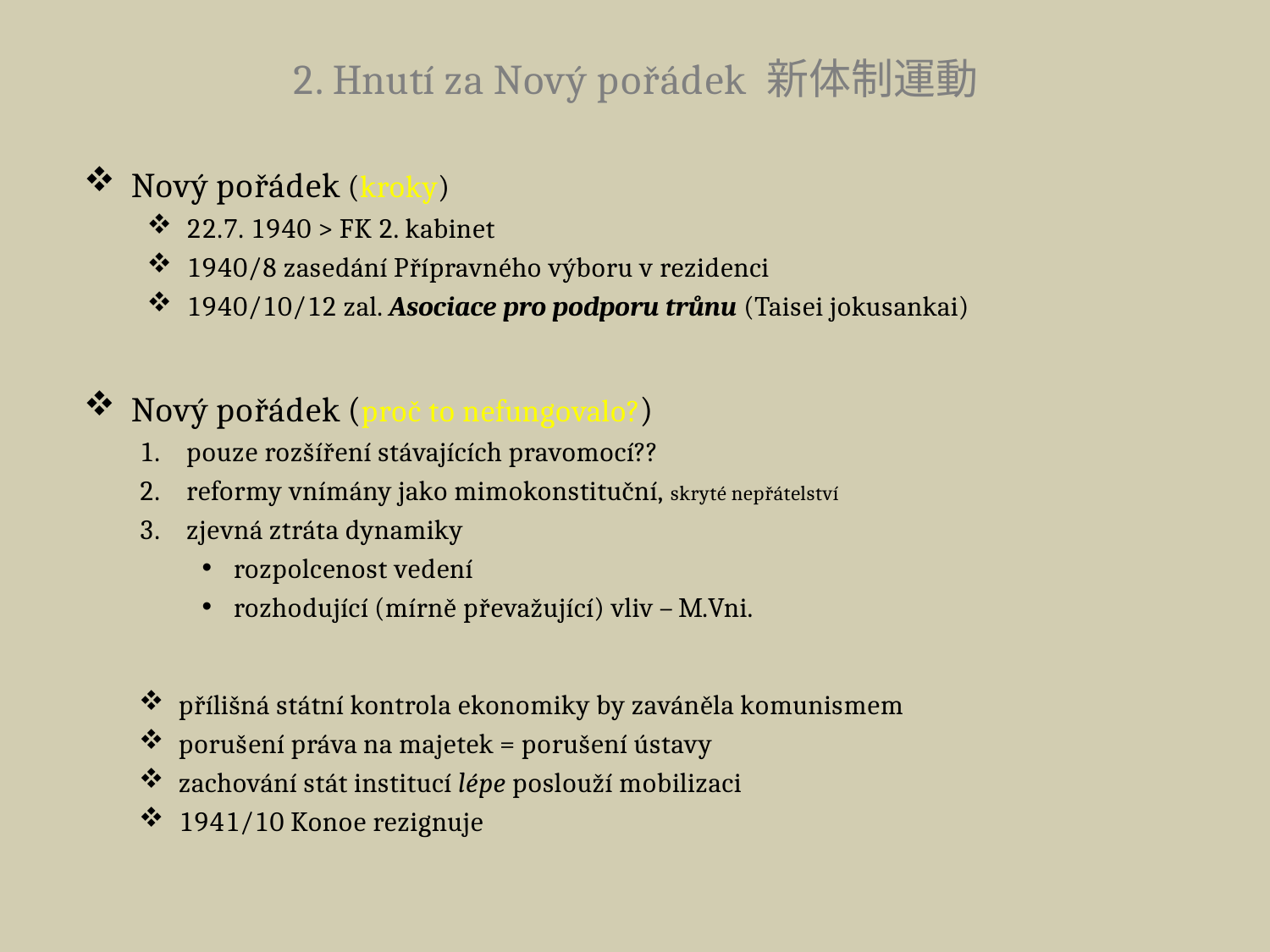

# 2. Hnutí za Nový pořádek 新体制運動

Nový pořádek (kroky)
22.7. 1940 > FK 2. kabinet
1940/8 zasedání Přípravného výboru v rezidenci
1940/10/12 zal. Asociace pro podporu trůnu (Taisei jokusankai)

Nový pořádek (proč to nefungovalo?)
pouze rozšíření stávajících pravomocí??
reformy vnímány jako mimokonstituční, skryté nepřátelství
zjevná ztráta dynamiky
rozpolcenost vedení
rozhodující (mírně převažující) vliv – M.Vni.

přílišná státní kontrola ekonomiky by zaváněla komunismem
porušení práva na majetek = porušení ústavy
zachování stát institucí lépe poslouží mobilizaci
1941/10 Konoe rezignuje